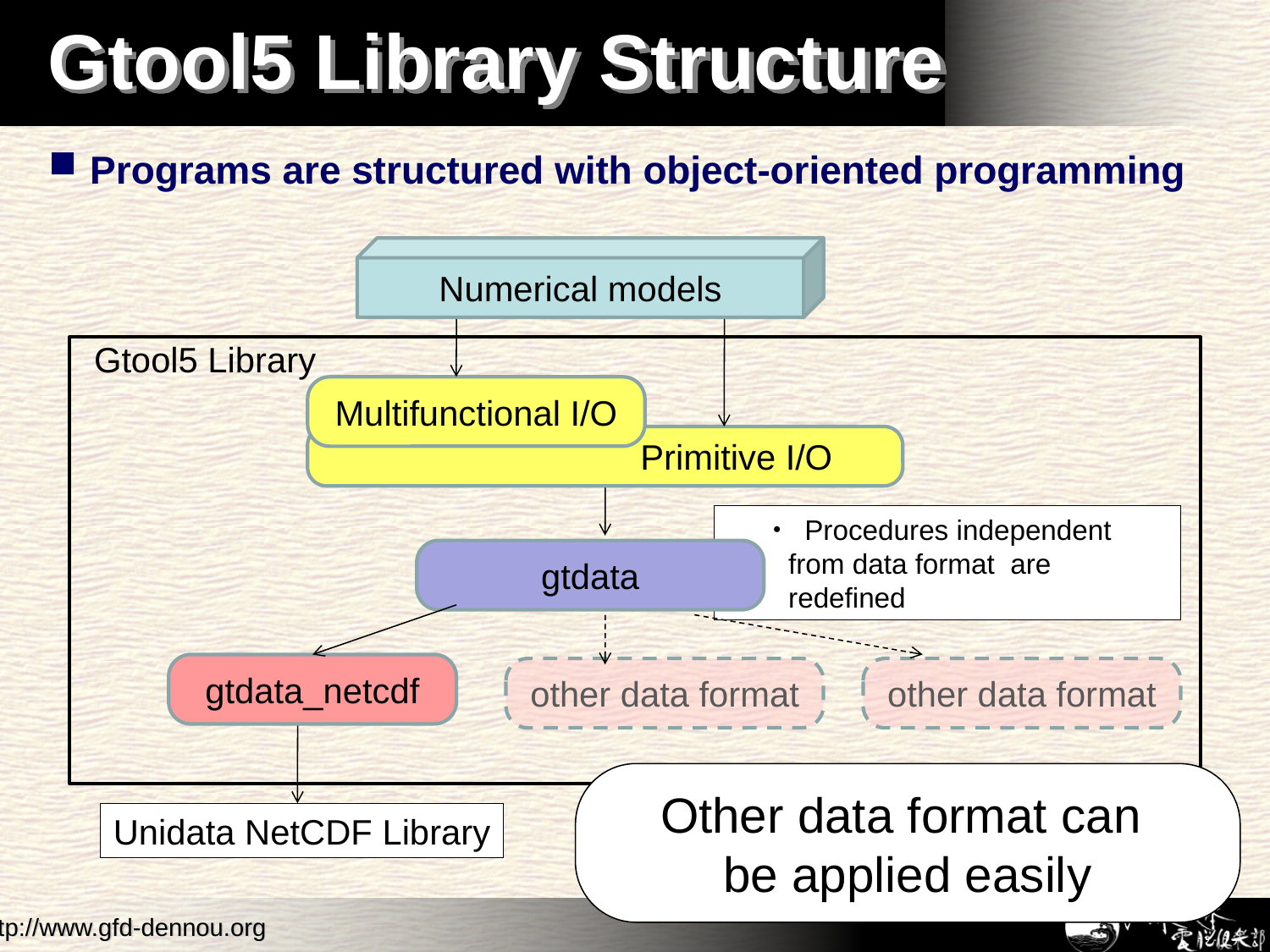

# Gtool5 Library Structure
Programs are structured with object-oriented programming
Numerical models
Gtool5 Library

Multifunctional I/O
                            Primitive I/O
・ Procedures independent from data format  are  redefined
gtdata
gtdata_netcdf
other data format
other data format
Other data format can
be applied easily
Unidata NetCDF Library